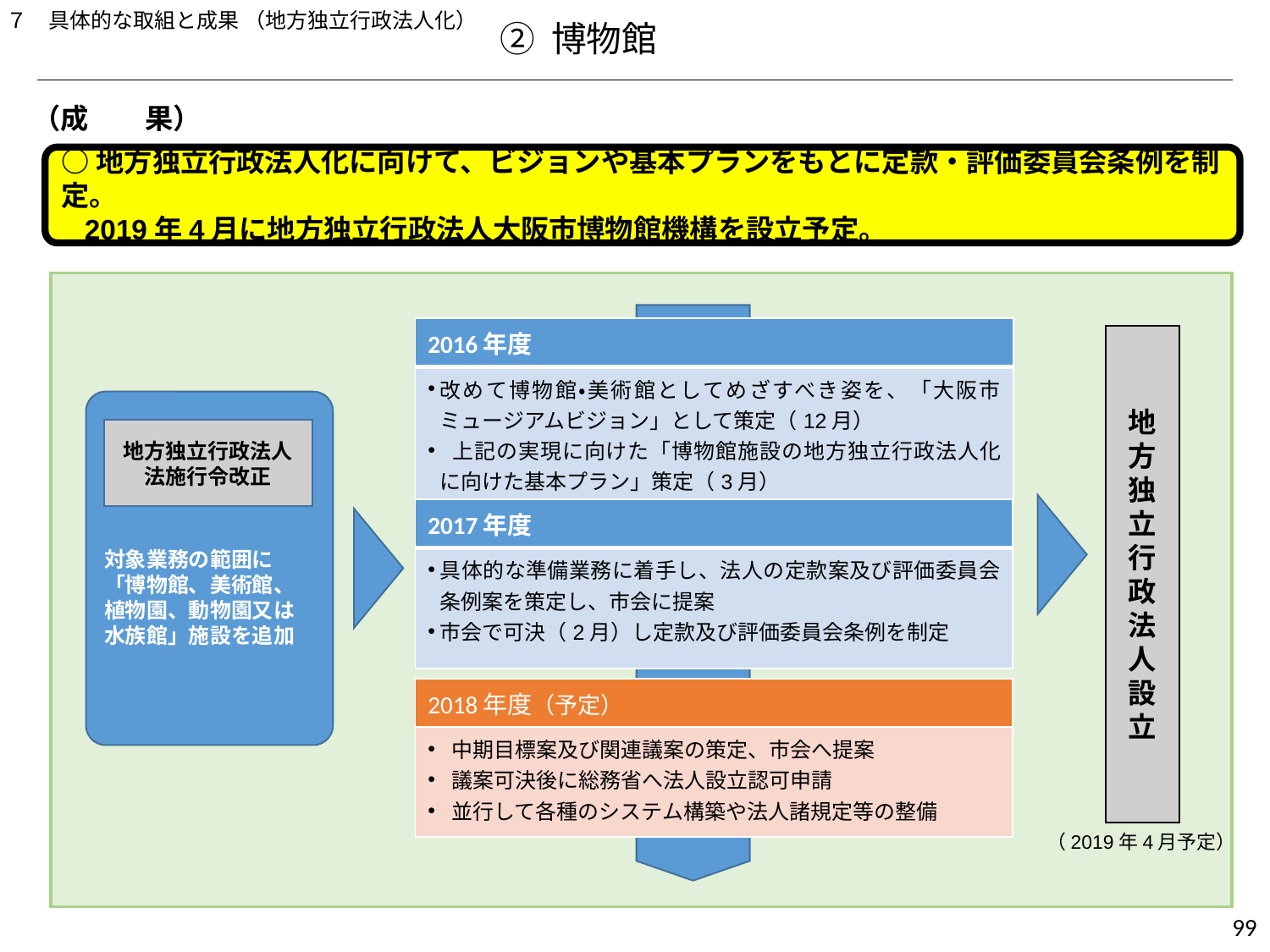

７　具体的な取組と成果 （地方独立行政法人化）
② 博物館
（成　　果）
○地方独立行政法人化に向けて、ビジョンや基本プランをもとに定款・評価委員会条例を制定。
   2019年4月に地方独立行政法人大阪市博物館機構を設立予定。

| 2016年度 |
| --- |
| 改めて博物館・美術館としてめざすべき姿を、「大阪市ミュージアムビジョン」として策定（12月） 上記の実現に向けた「博物館施設の地方独立行政法人化に向けた基本プラン」策定（3月） |
地
方
独
立
行
政
法
人
設
立

対象業務の範囲に「博物館、美術館、植物園、動物園又は水族館」施設を追加
地方独立行政法人法施行令改正
| 2017年度 |
| --- |
| 具体的な準備業務に着手し、法人の定款案及び評価委員会条例案を策定し、市会に提案 市会で可決（2月）し定款及び評価委員会条例を制定 |

| 2018年度（予定） |
| --- |
| 中期目標案及び関連議案の策定、市会へ提案 議案可決後に総務省へ法人設立認可申請 並行して各種のシステム構築や法人諸規定等の整備 |
（2019年4月予定）
99